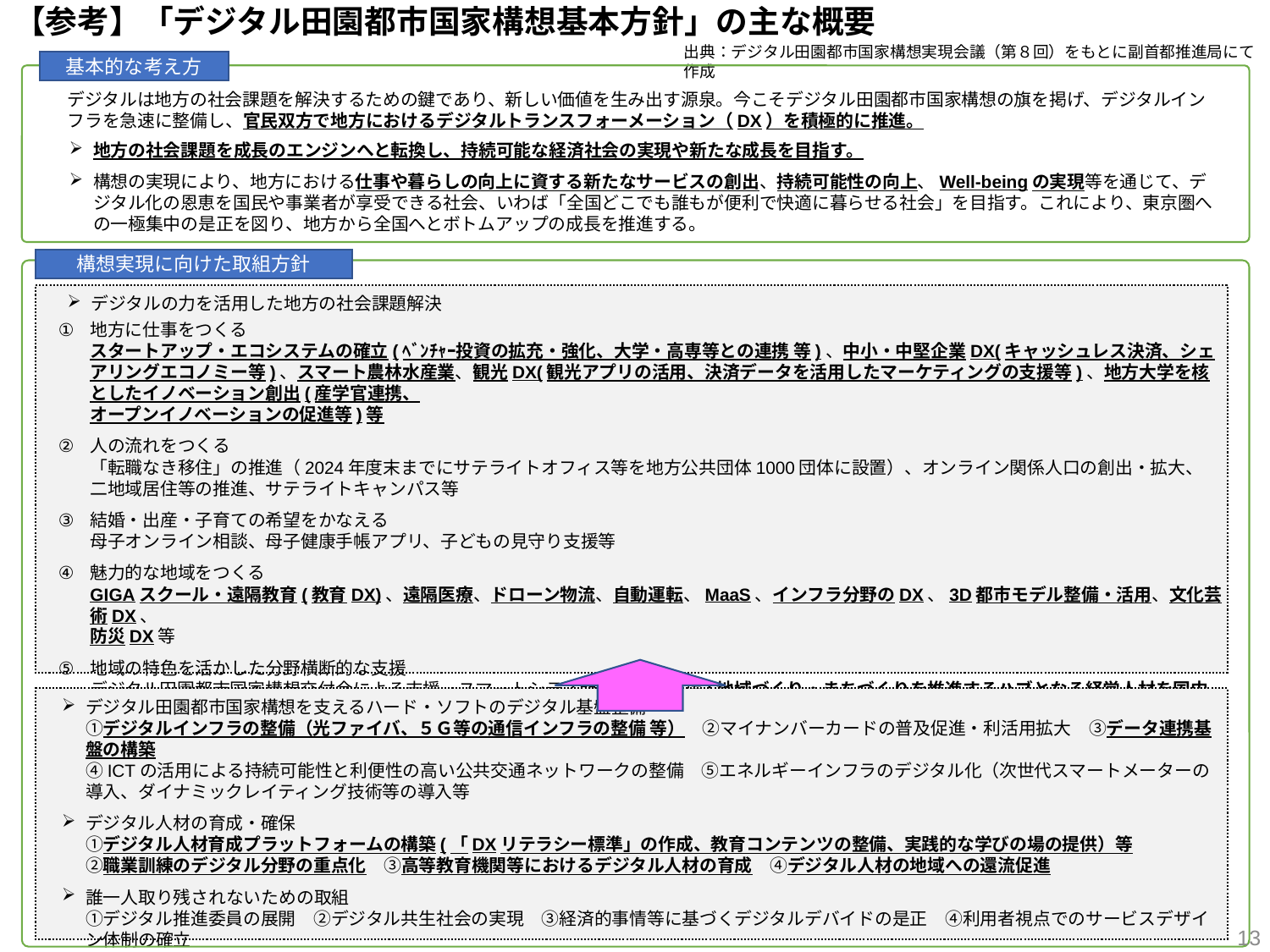

【参考】「デジタル田園都市国家構想基本方針」の主な概要
出典：デジタル田園都市国家構想実現会議（第８回）をもとに副首都推進局にて作成
基本的な考え方

デジタルは地方の社会課題を解決するための鍵であり、新しい価値を生み出す源泉。今こそデジタル田園都市国家構想の旗を掲げ、デジタルインフラを急速に整備し、官民双方で地方におけるデジタルトランスフォーメーション（DX）を積極的に推進。
地方の社会課題を成長のエンジンへと転換し、持続可能な経済社会の実現や新たな成長を目指す。
構想の実現により、地方における仕事や暮らしの向上に資する新たなサービスの創出、持続可能性の向上、Well-beingの実現等を通じて、デジタル化の恩恵を国民や事業者が享受できる社会、いわば「全国どこでも誰もが便利で快適に暮らせる社会」を目指す。これにより、東京圏への一極集中の是正を図り、地方から全国へとボトムアップの成長を推進する。
構想実現に向けた取組方針

デジタルの力を活用した地方の社会課題解決
地方に仕事をつくる
スタートアップ・エコシステムの確立(ﾍﾞﾝﾁｬｰ投資の拡充・強化、大学・高専等との連携 等)、中小・中堅企業DX(キャッシュレス決済、シェアリングエコノミー等)、スマート農林水産業、観光DX(観光アプリの活用、決済データを活用したマーケティングの支援等)、地方大学を核としたイノベーション創出(産学官連携、
オープンイノベーションの促進等)等
人の流れをつくる
「転職なき移住」の推進（2024年度末までにサテライトオフィス等を地方公共団体1000団体に設置）、オンライン関係人口の創出・拡大、
二地域居住等の推進、サテライトキャンパス等
結婚・出産・子育ての希望をかなえる
母子オンライン相談、母子健康手帳アプリ、子どもの見守り支援等
魅力的な地域をつくる
GIGAスクール・遠隔教育(教育DX)、遠隔医療、ドローン物流、自動運転、MaaS、インフラ分野のDX、3D都市モデル整備・活用、文化芸術DX、
防災DX等
地域の特色を活かした分野横断的な支援
デジタル田園都市国家構想交付金による支援、スマートシティ関連施策の支援(地域づくり・まちづくりを推進するハブとなる経営人材を国内100地域に展開)等

デジタル田園都市国家構想を支えるハード・ソフトのデジタル基盤整備
①デジタルインフラの整備（光ファイバ、５Ｇ等の通信インフラの整備 等）　②マイナンバーカードの普及促進・利活用拡大　③データ連携基盤の構築
④ICTの活用による持続可能性と利便性の高い公共交通ネットワークの整備　⑤エネルギーインフラのデジタル化（次世代スマートメーターの導入、ダイナミックレイティング技術等の導入等
デジタル人材の育成・確保
①デジタル人材育成プラットフォームの構築(「DXリテラシー標準」の作成、教育コンテンツの整備、実践的な学びの場の提供）等
②職業訓練のデジタル分野の重点化　③高等教育機関等におけるデジタル人材の育成　④デジタル人材の地域への還流促進
誰一人取り残されないための取組
①デジタル推進委員の展開　②デジタル共生社会の実現　③経済的事情等に基づくデジタルデバイドの是正　④利用者視点でのサービスデザイン体制の確立
⑤「誰一人取り残されない」社会の実現に資する活動の周知・横展開
13